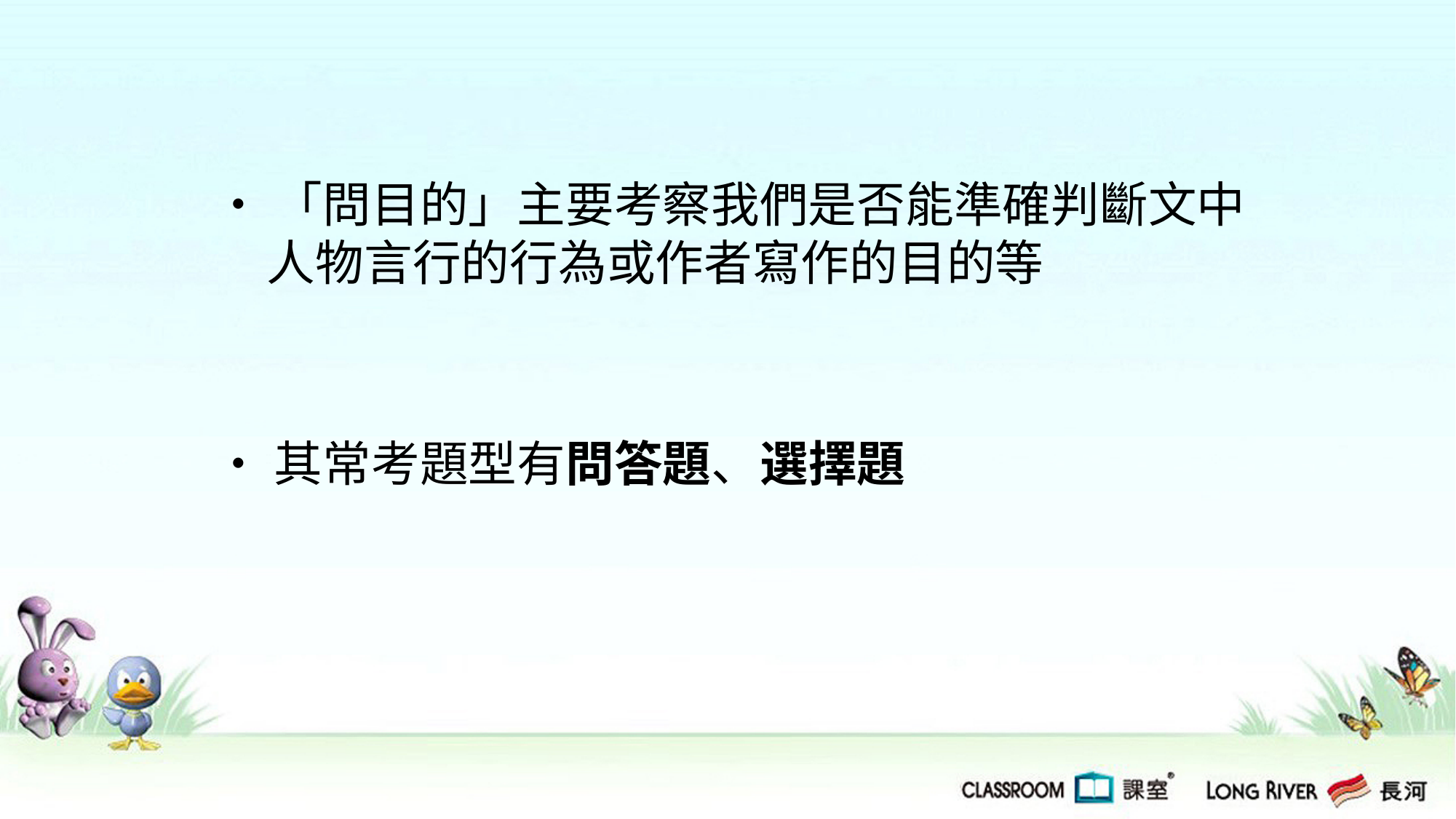

‧「問目的」主要考察我們是否能準確判斷文中人物言行的行為或作者寫作的目的等
‧其常考題型有問答題、選擇題